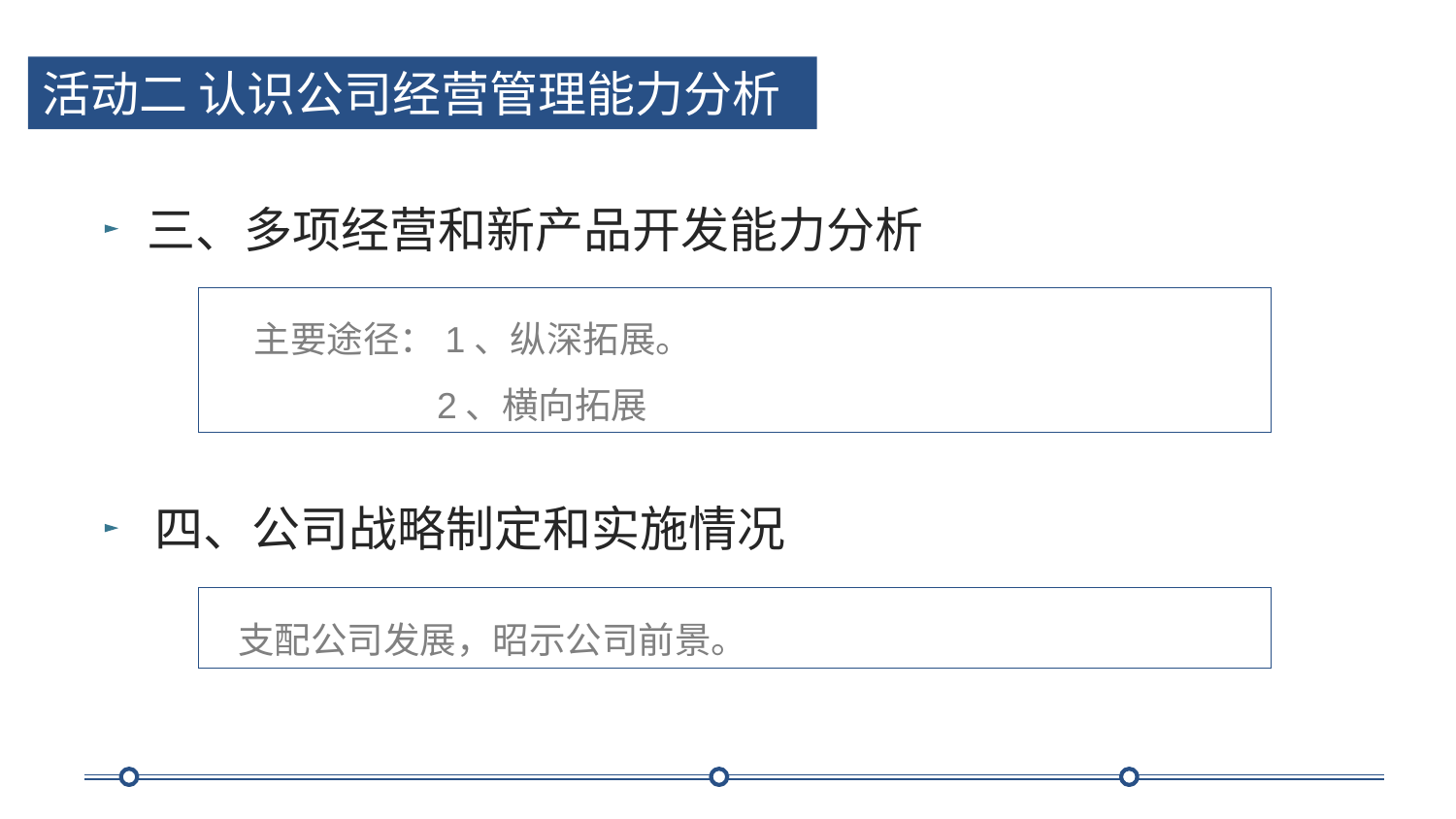

活动二 认识公司经营管理能力分析

三、多项经营和新产品开发能力分析

    主要途径：1、纵深拓展。
                      2、横向拓展
四、公司战略制定和实施情况

  支配公司发展，昭示公司前景。